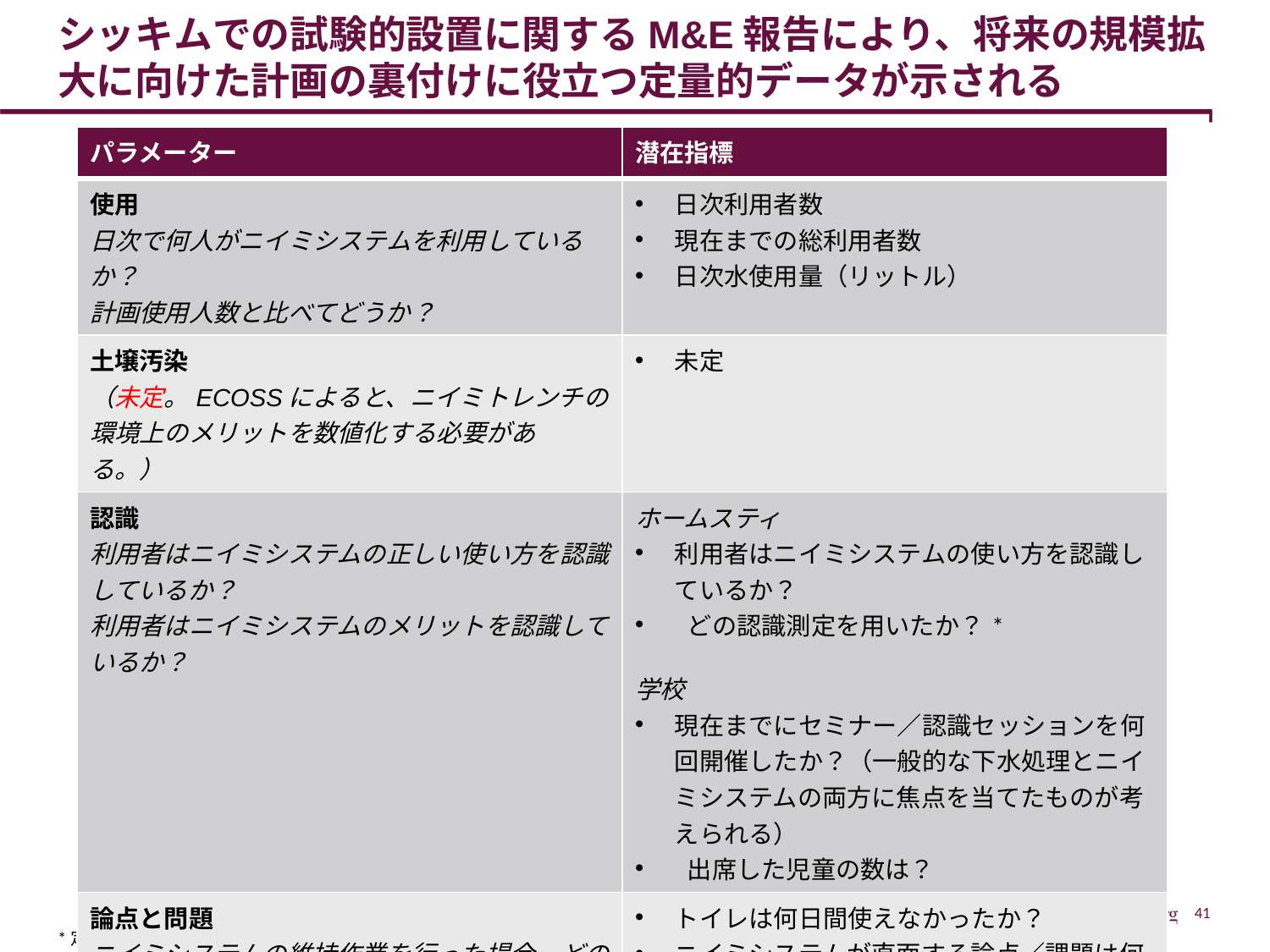

# シッキムでの試験的設置に関するM&E報告により、将来の規模拡大に向けた計画の裏付けに役立つ定量的データが示される
| パラメーター | 潜在指標 |
| --- | --- |
| 使用 日次で何人がニイミシステムを利用しているか？ 計画使用人数と比べてどうか？ | 日次利用者数 現在までの総利用者数 日次水使用量（リットル） |
| 土壌汚染 （未定。ECOSSによると、ニイミトレンチの環境上のメリットを数値化する必要がある。） | 未定 |
| 認識 利用者はニイミシステムの正しい使い方を認識しているか？ 利用者はニイミシステムのメリットを認識しているか？ | ホームスティ 利用者はニイミシステムの使い方を認識しているか？ どの認識測定を用いたか？\* 学校 現在までにセミナー／認識セッションを何回開催したか？（一般的な下水処理とニイミシステムの両方に焦点を当てたものが考えられる） 出席した児童の数は？ |
| 論点と問題 ニイミシステムの維持作業を行った場合、どのような内容だったか？ | トイレは何日間使えなかったか？ ニイミシステムが直面する論点／課題は何か？\* |
*定性的指標